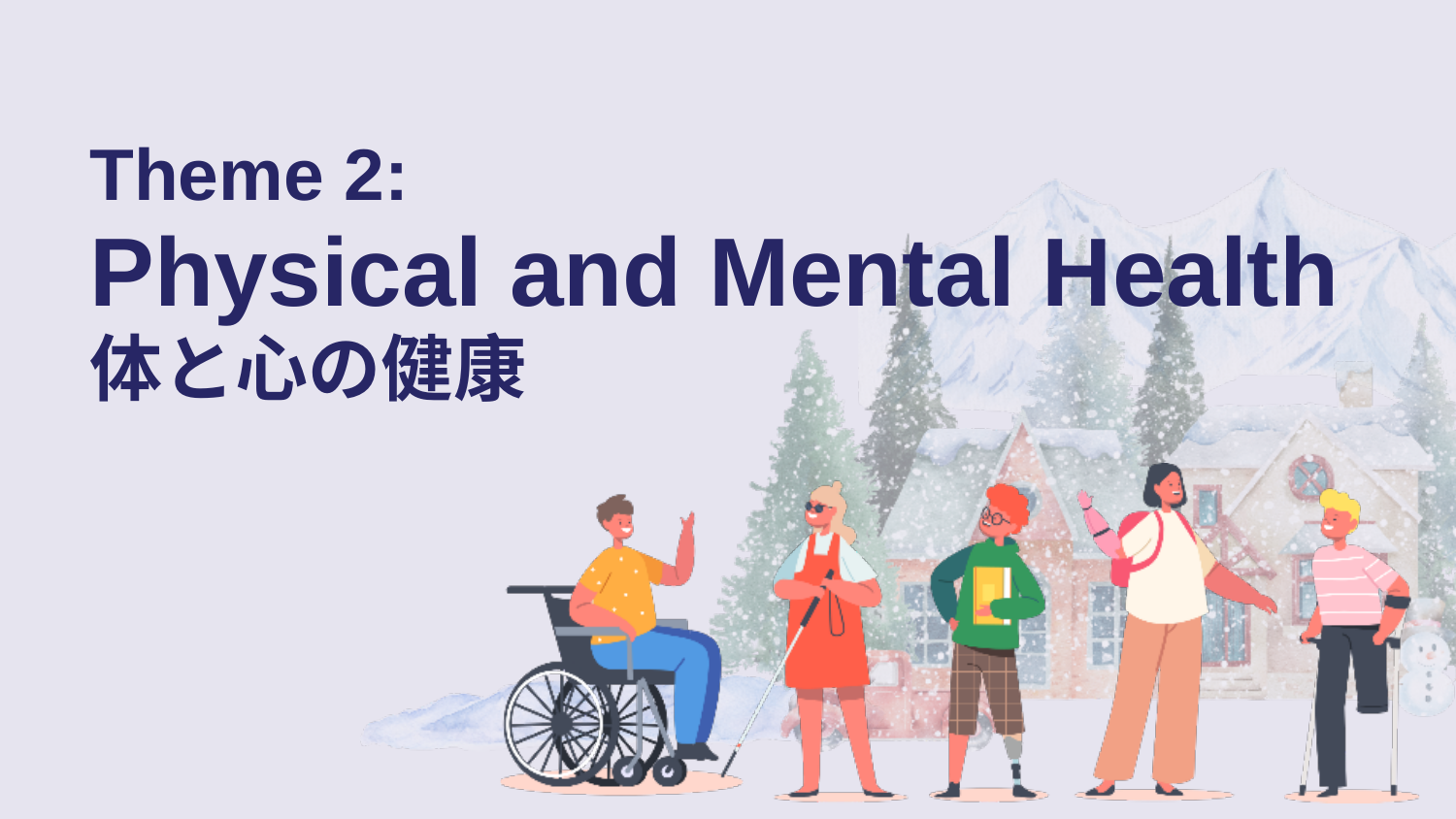

Theme 2:
Physical and Mental Health
体と心の健康